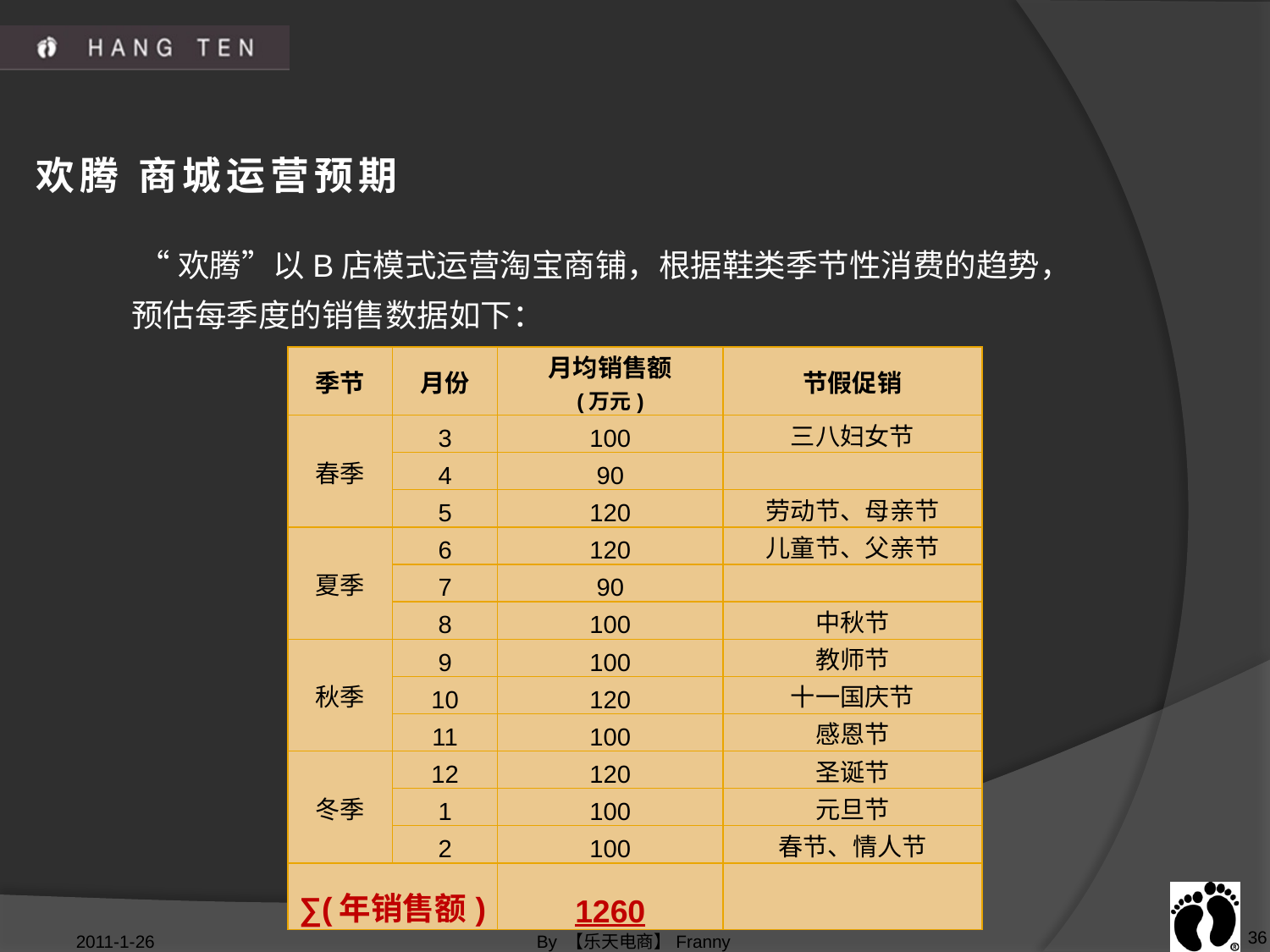

# 欢腾 商城运营预期
 “欢腾”以B店模式运营淘宝商铺，根据鞋类季节性消费的趋势，
预估每季度的销售数据如下：
| 季节 | 月份 | 月均销售额 (万元) | 节假促销 |
| --- | --- | --- | --- |
| 春季 | 3 | 100 | 三八妇女节 |
|  | 4 | 90 |  |
|  | 5 | 120 | 劳动节、母亲节 |
| 夏季 | 6 | 120 | 儿童节、父亲节 |
|  | 7 | 90 |  |
|  | 8 | 100 | 中秋节 |
| 秋季 | 9 | 100 | 教师节 |
|  | 10 | 120 | 十一国庆节 |
|  | 11 | 100 | 感恩节 |
| 冬季 | 12 | 120 | 圣诞节 |
|  | 1 | 100 | 元旦节 |
|  | 2 | 100 | 春节、情人节 |
| ∑(年销售额) |  | 1260 |  |
2011-1-26
By 【乐天电商】Franny
36